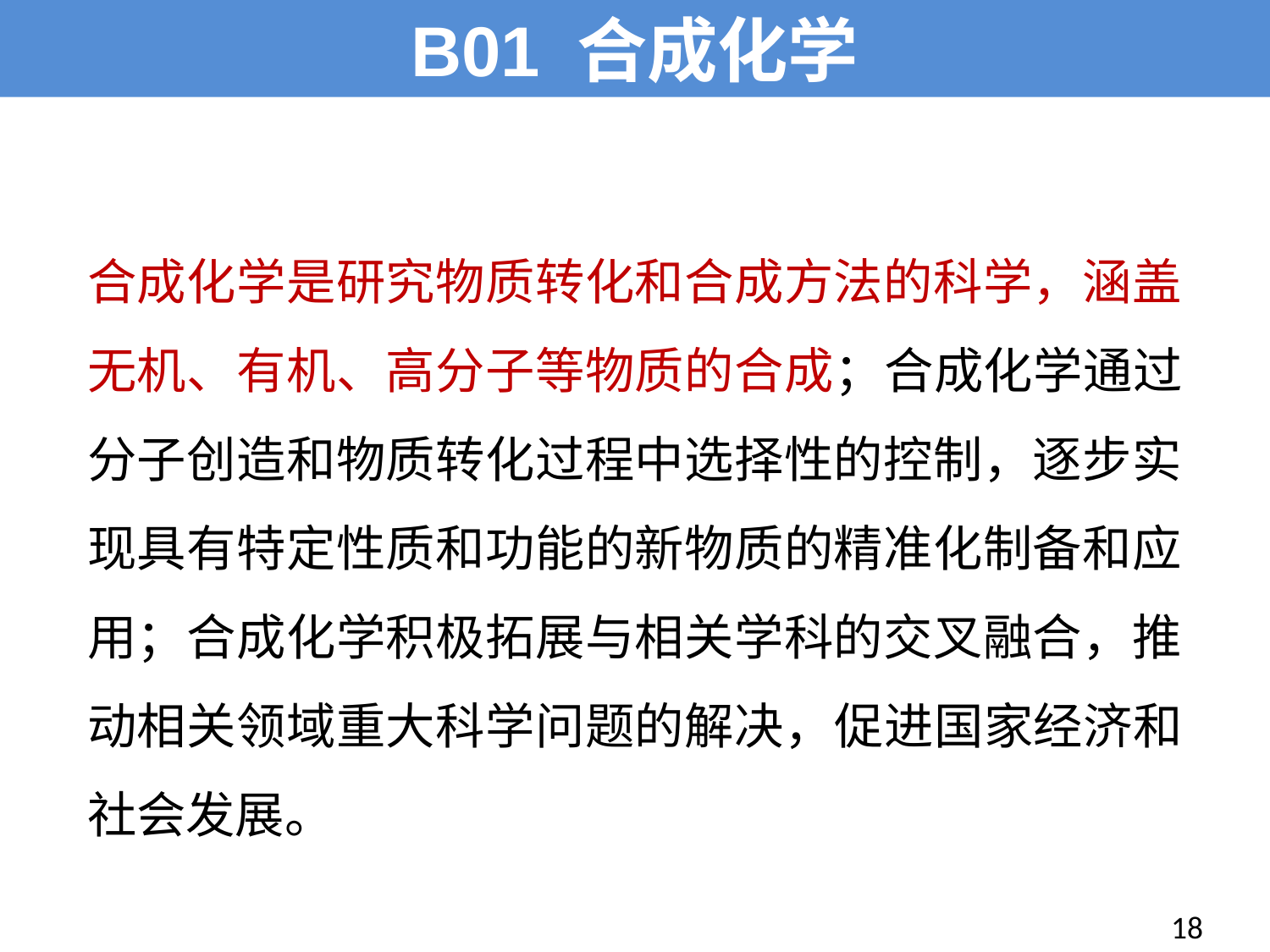

B01 合成化学
合成化学是研究物质转化和合成方法的科学，涵盖无机、有机、高分子等物质的合成；合成化学通过分子创造和物质转化过程中选择性的控制，逐步实现具有特定性质和功能的新物质的精准化制备和应用；合成化学积极拓展与相关学科的交叉融合，推动相关领域重大科学问题的解决，促进国家经济和社会发展。